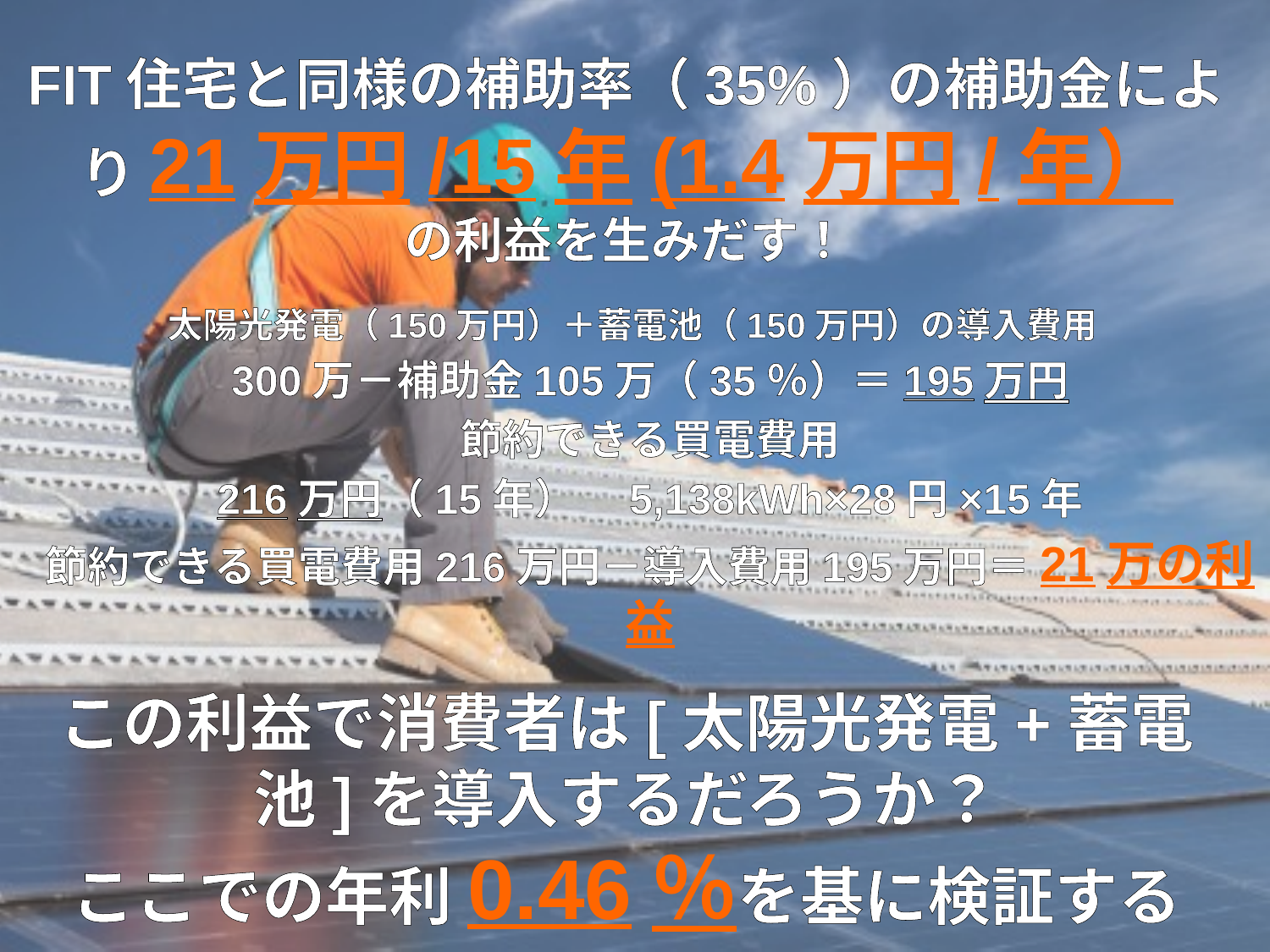

FIT住宅と同様の補助率（35%）の補助金により21万円/15年(1.4万円/年）
の利益を生みだす！

この利益で消費者は[太陽光発電+蓄電池]を導入するだろうか？
ここでの年利0.46％を基に検証する
太陽光発電（150万円）＋蓄電池（150万円）の導入費用
300万－補助金105万（35％）＝195万円
節約できる買電費用
216万円（15年）　5,138kWh×28円×15年
節約できる買電費用216万円－導入費用195万円＝21万の利益